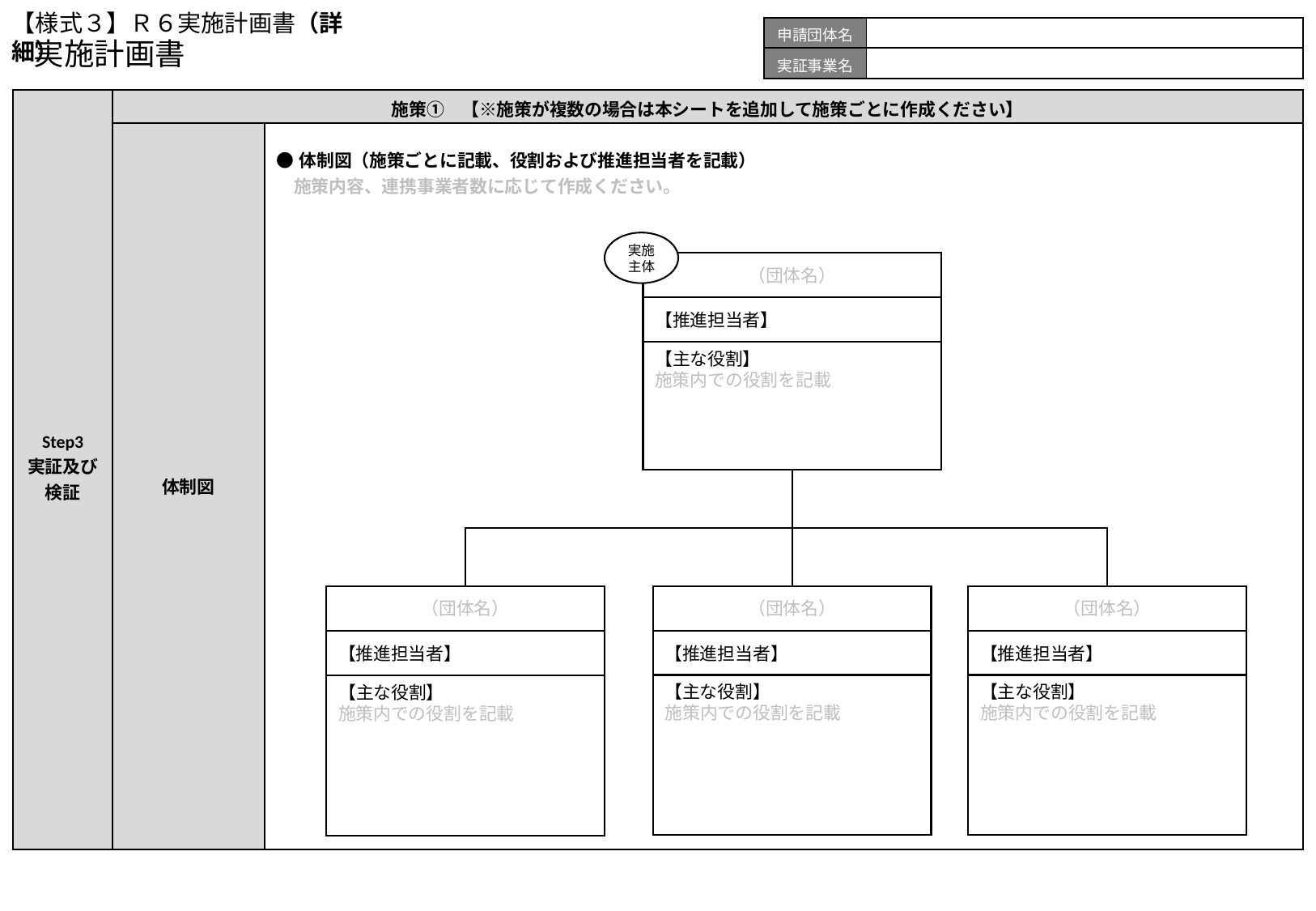

【様式３】Ｒ６実施計画書（詳細）
| 申請団体名 |  |
| --- | --- |
| 実証事業名 |  |
実施計画書
| Step3 実証及び検証 | 施策①　【※施策が複数の場合は本シートを追加して施策ごとに作成ください】 |  |
| --- | --- | --- |
|  | 体制図 | ●体制図（施策ごとに記載、役割および推進担当者を記載） 　施策内容、連携事業者数に応じて作成ください。 |
実施主体
（団体名）
【推進担当者】
【主な役割】
施策内での役割を記載

（団体名）
【推進担当者】
【主な役割】
施策内での役割を記載
（団体名）
【推進担当者】
【主な役割】
施策内での役割を記載

（団体名）
【推進担当者】
【主な役割】
施策内での役割を記載